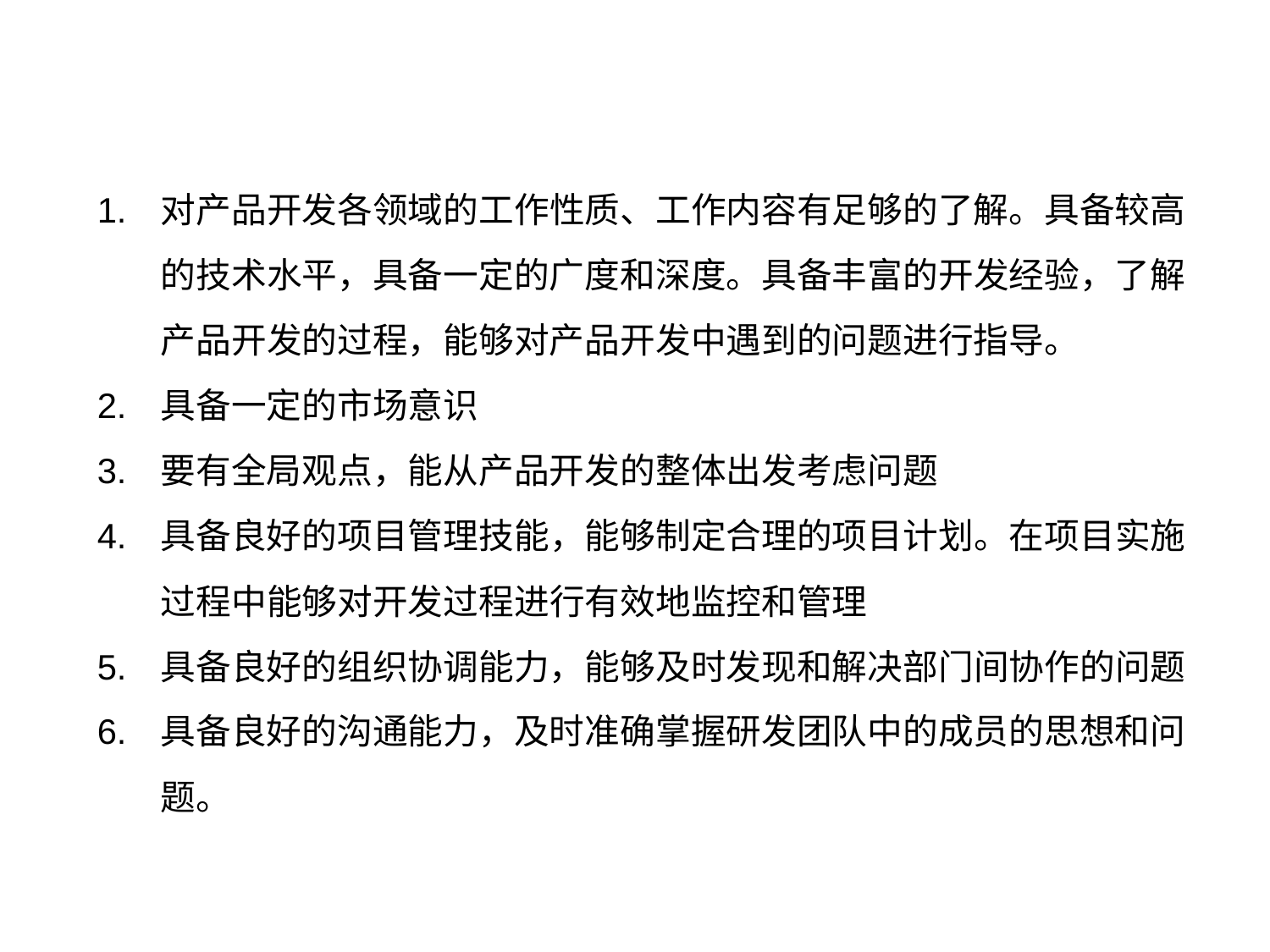

# 开发代表的技能要求

对产品开发各领域的工作性质、工作内容有足够的了解。具备较高的技术水平，具备一定的广度和深度。具备丰富的开发经验，了解产品开发的过程，能够对产品开发中遇到的问题进行指导。
具备一定的市场意识
要有全局观点，能从产品开发的整体出发考虑问题
具备良好的项目管理技能，能够制定合理的项目计划。在项目实施过程中能够对开发过程进行有效地监控和管理
具备良好的组织协调能力，能够及时发现和解决部门间协作的问题
具备良好的沟通能力，及时准确掌握研发团队中的成员的思想和问题。